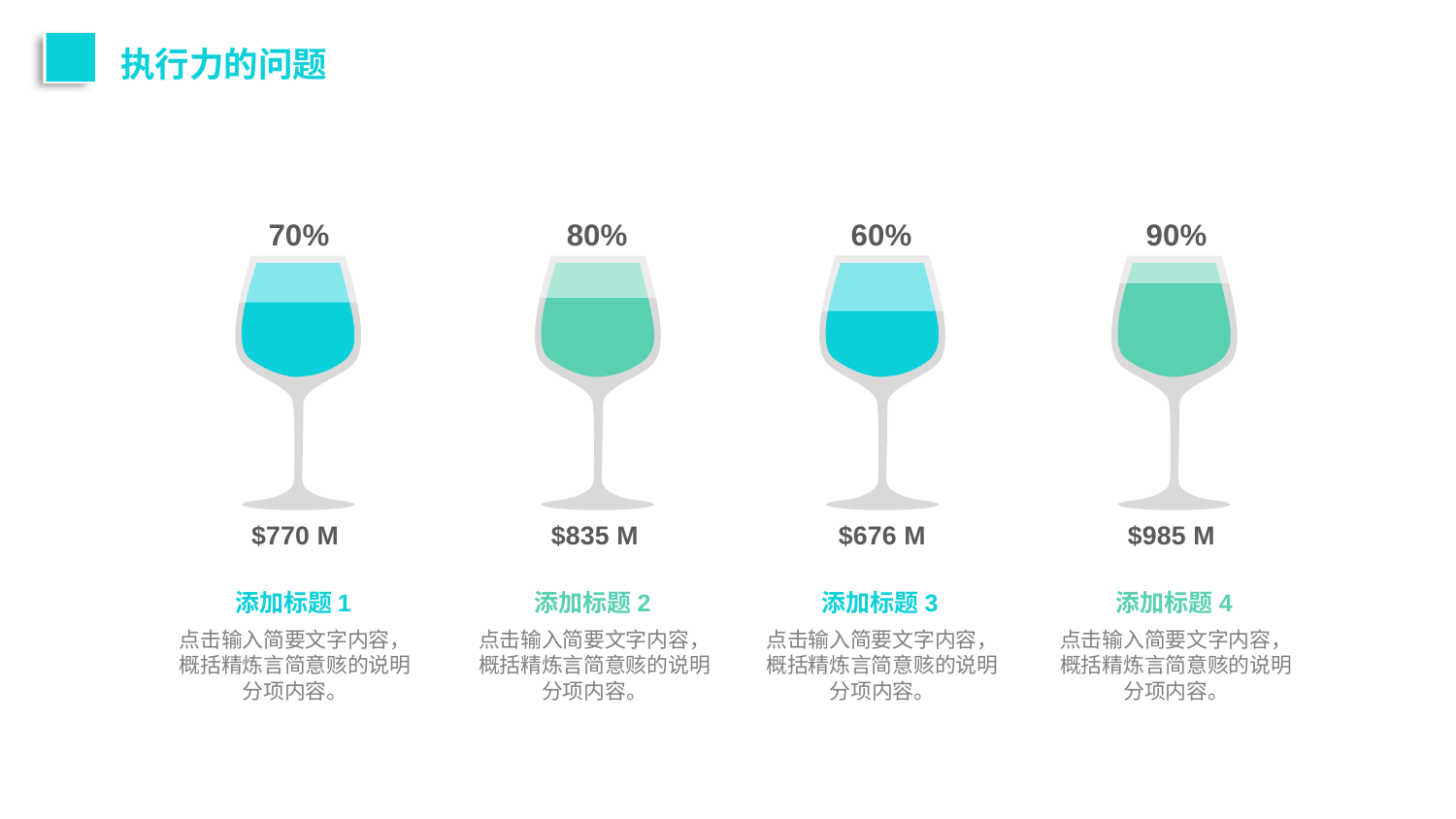

执行力的问题

70%
80%
60%
90%

$770 M
$835 M
$676 M
$985 M
添加标题1
点击输入简要文字内容，概括精炼言简意赅的说明分项内容。
添加标题2
点击输入简要文字内容，概括精炼言简意赅的说明分项内容。
添加标题3
点击输入简要文字内容，概括精炼言简意赅的说明分项内容。
添加标题4
点击输入简要文字内容，概括精炼言简意赅的说明分项内容。